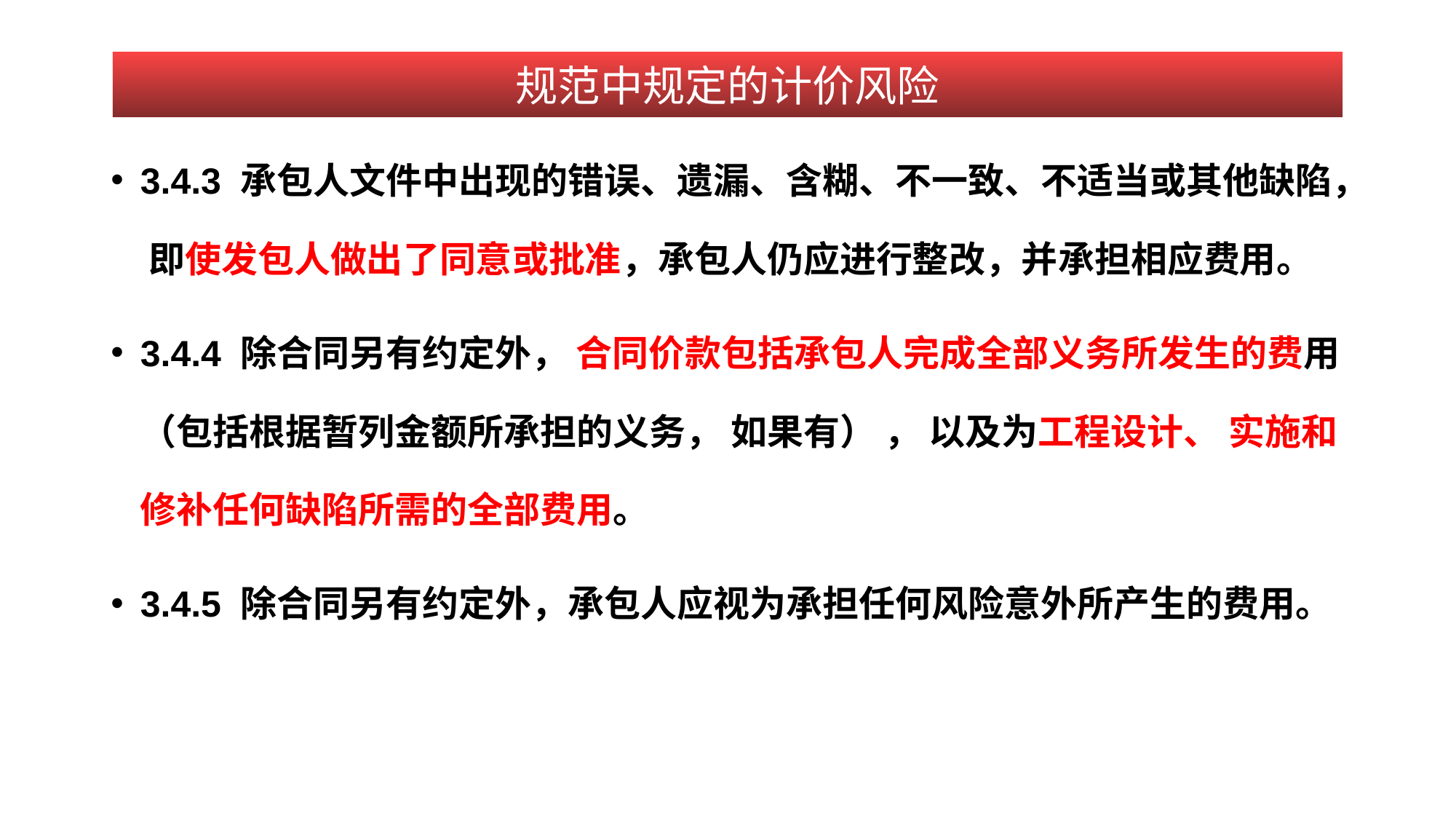

规范中规定的计价风险
3.4.3 承包人文件中出现的错误、遗漏、含糊、不一致、不适当或其他缺陷， 即使发包人做出了同意或批准，承包人仍应进行整改，并承担相应费用。
3.4.4 除合同另有约定外， 合同价款包括承包人完成全部义务所发生的费用（包括根据暂列金额所承担的义务， 如果有） ， 以及为工程设计、 实施和修补任何缺陷所需的全部费用。
3.4.5 除合同另有约定外，承包人应视为承担任何风险意外所产生的费用。